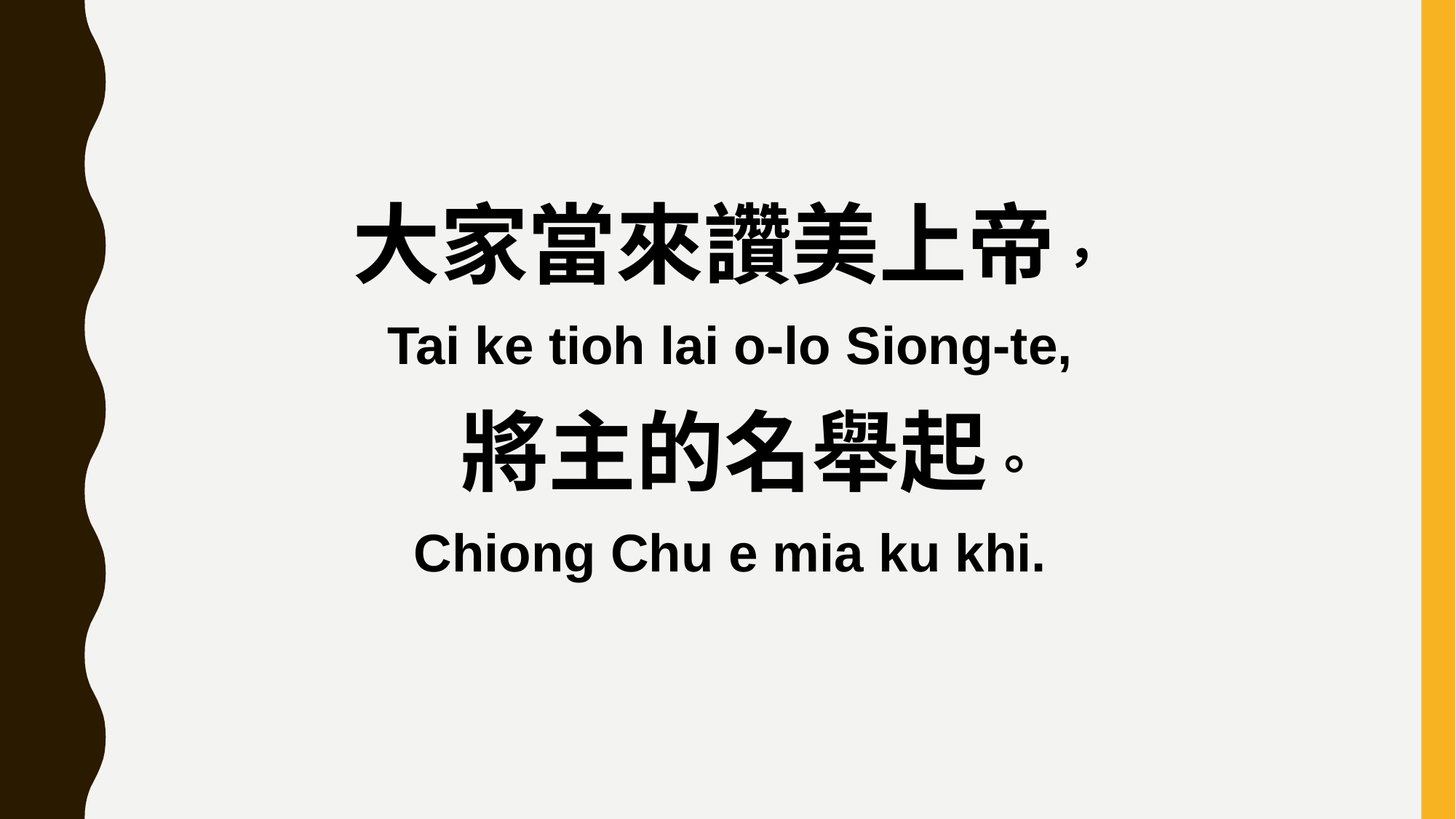

大家當來讚美上帝，
Tai ke tioh lai o-lo Siong-te,
 將主的名舉起。
Chiong Chu e mia ku khi.